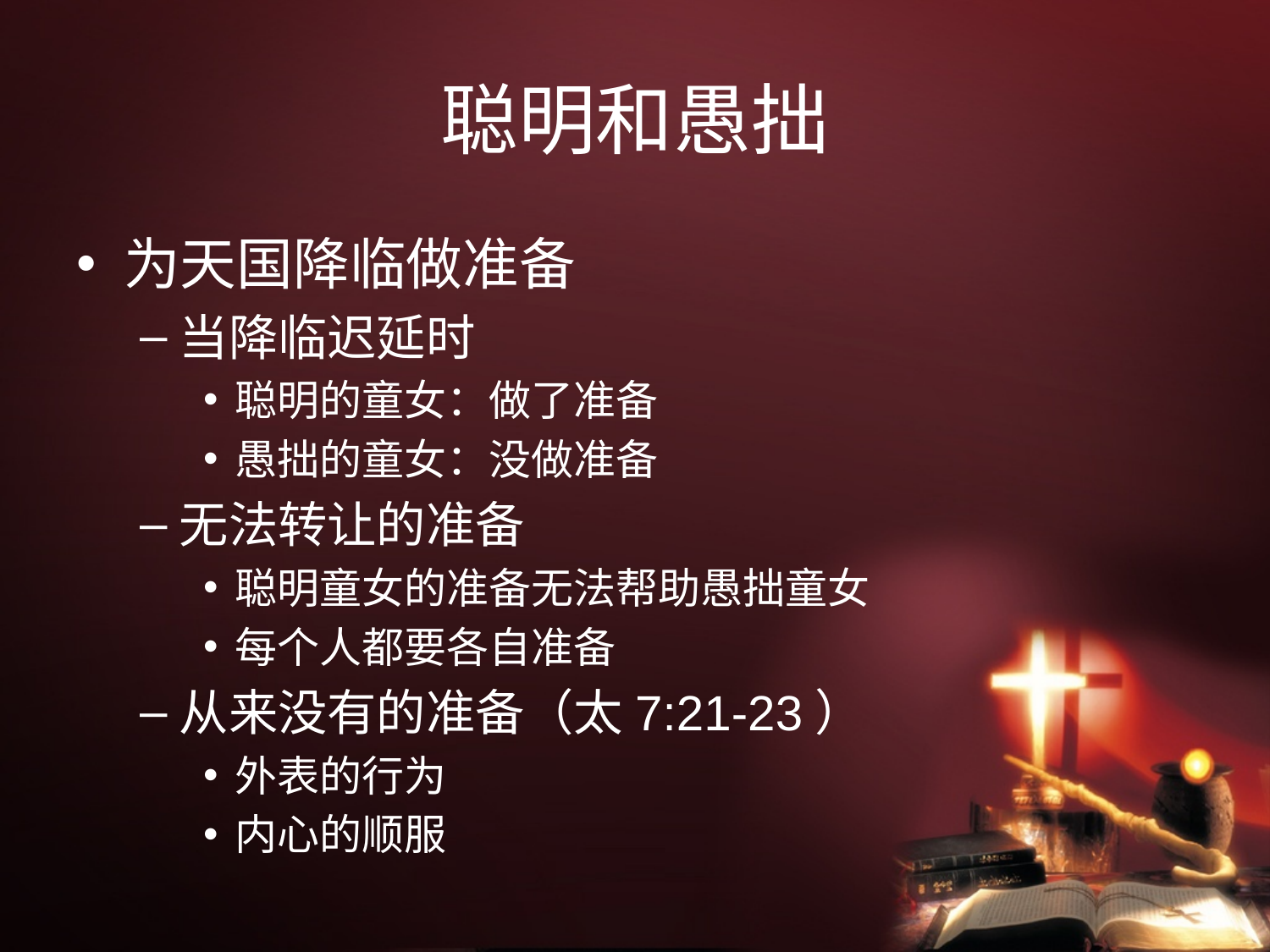

# 聪明和愚拙
为天国降临做准备
当降临迟延时
聪明的童女：做了准备
愚拙的童女：没做准备
无法转让的准备
聪明童女的准备无法帮助愚拙童女
每个人都要各自准备
从来没有的准备（太7:21-23）
外表的行为
内心的顺服